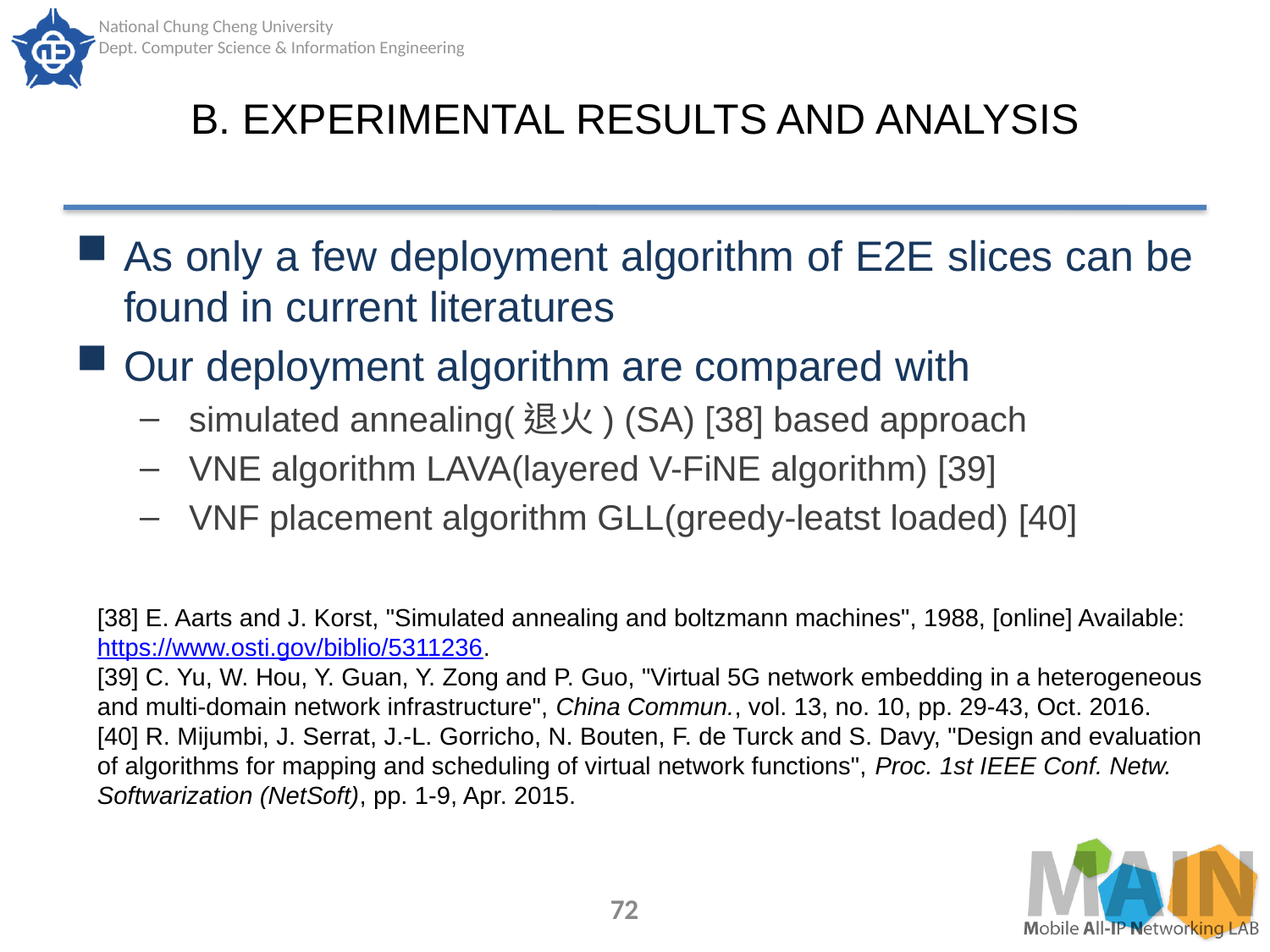

# B. EXPERIMENTAL RESULTS AND ANALYSIS
As only a few deployment algorithm of E2E slices can be found in current literatures
Our deployment algorithm are compared with
 simulated annealing(退火) (SA) [38] based approach
 VNE algorithm LAVA(layered V-FiNE algorithm) [39]
 VNF placement algorithm GLL(greedy-leatst loaded) [40]
[38] E. Aarts and J. Korst, "Simulated annealing and boltzmann machines", 1988, [online] Available: https://www.osti.gov/biblio/5311236.
[39] C. Yu, W. Hou, Y. Guan, Y. Zong and P. Guo, "Virtual 5G network embedding in a heterogeneous and multi-domain network infrastructure", China Commun., vol. 13, no. 10, pp. 29-43, Oct. 2016.
[40] R. Mijumbi, J. Serrat, J.-L. Gorricho, N. Bouten, F. de Turck and S. Davy, "Design and evaluation of algorithms for mapping and scheduling of virtual network functions", Proc. 1st IEEE Conf. Netw. Softwarization (NetSoft), pp. 1-9, Apr. 2015.
72